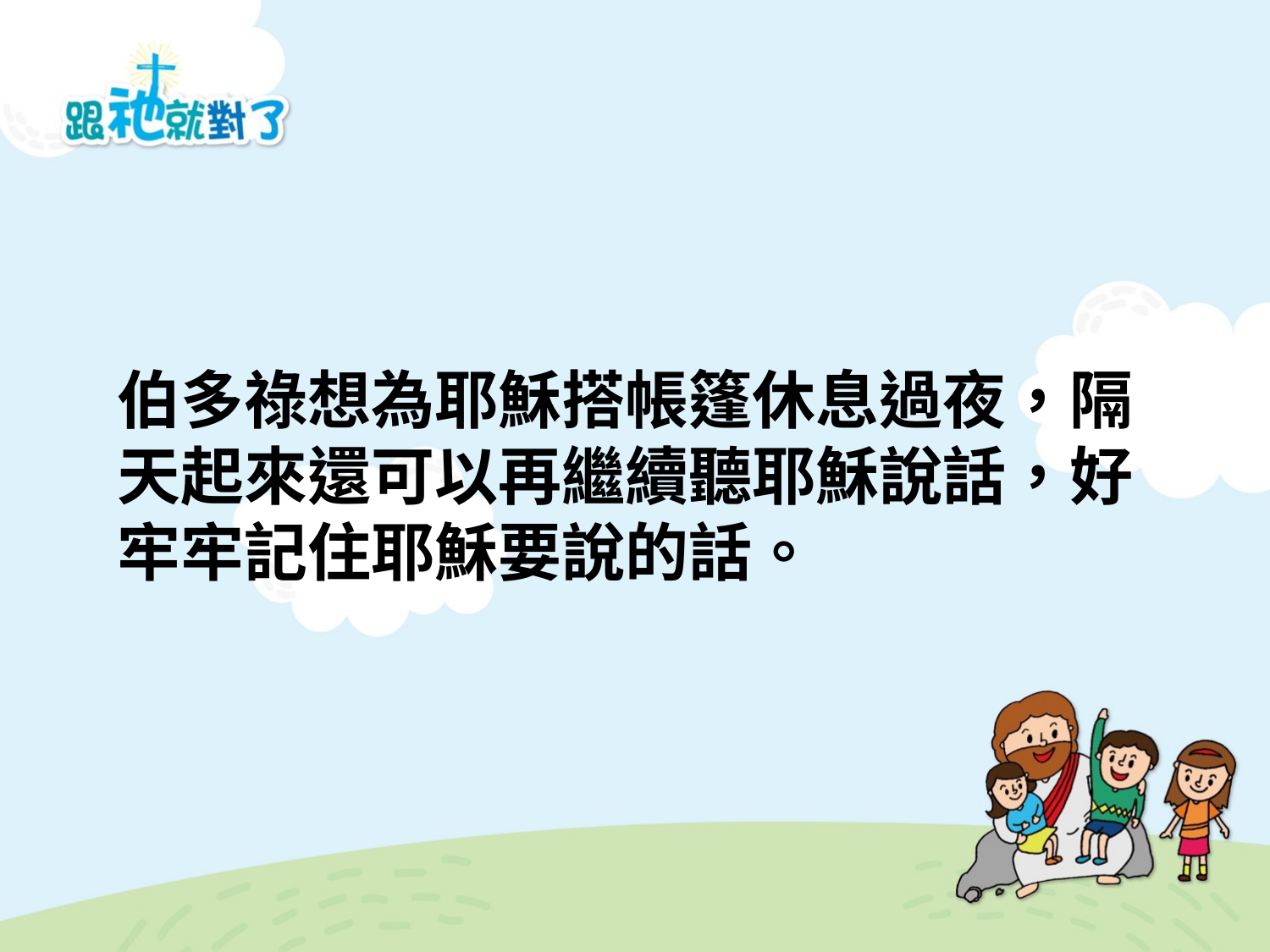

伯多祿想為耶穌搭帳篷休息過夜，隔天起來還可以再繼續聽耶穌說話，好牢牢記住耶穌要說的話。